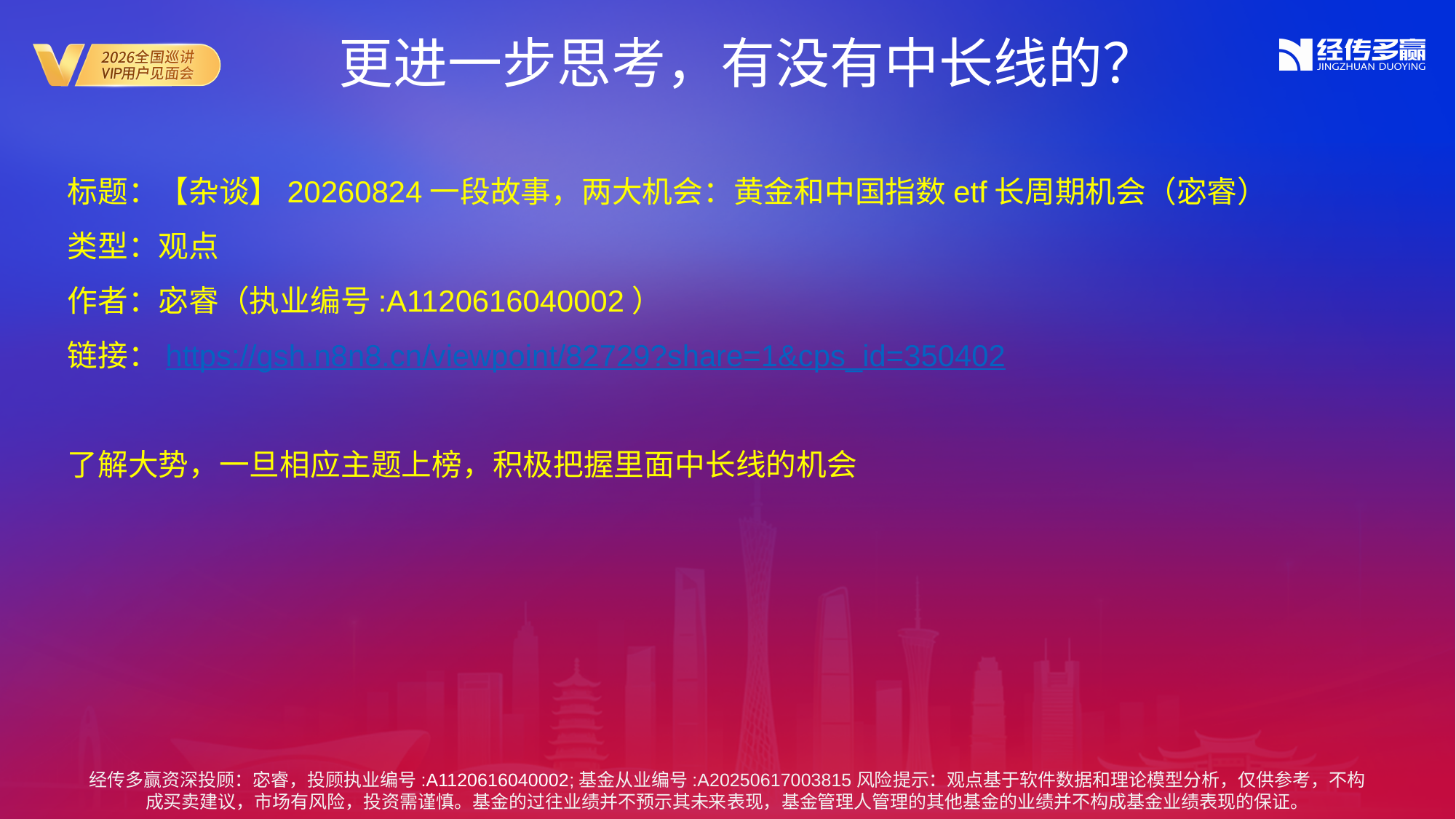

更进一步思考，有没有中长线的？
标题：【杂谈】20260824一段故事，两大机会：黄金和中国指数etf长周期机会（宓睿）
类型：观点
作者：宓睿（执业编号:A1120616040002）
链接：https://gsh.n8n8.cn/viewpoint/82729?share=1&cps_id=350402

了解大势，一旦相应主题上榜，积极把握里面中长线的机会
经传多赢资深投顾：宓睿，投顾执业编号:A1120616040002;基金从业编号:A20250617003815风险提示：观点基于软件数据和理论模型分析，仅供参考，不构成买卖建议，市场有风险，投资需谨慎。基金的过往业绩并不预示其未来表现，基金管理人管理的其他基金的业绩并不构成基金业绩表现的保证。